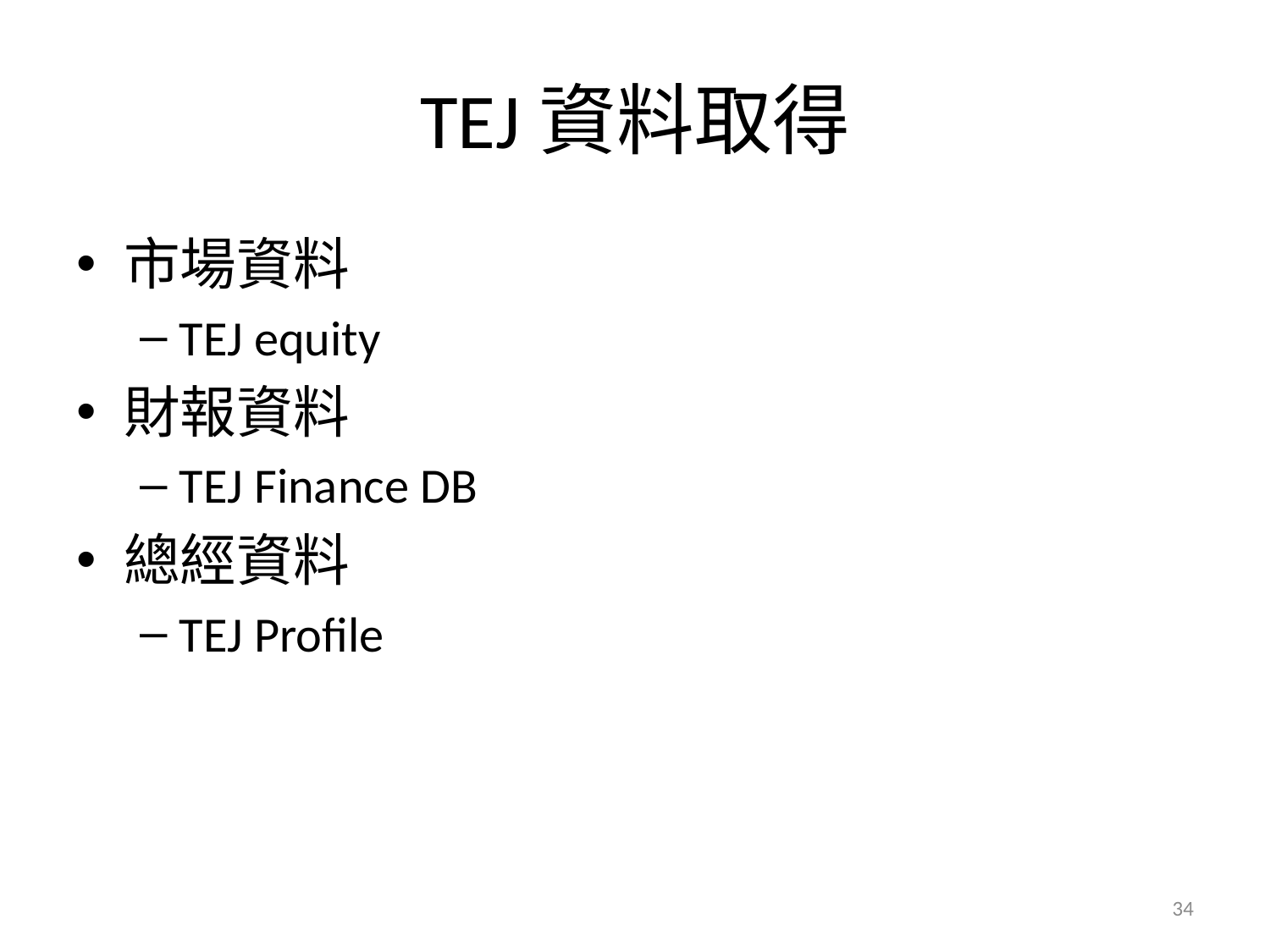

# TEJ資料取得
市場資料
TEJ equity
財報資料
TEJ Finance DB
總經資料
TEJ Profile
34